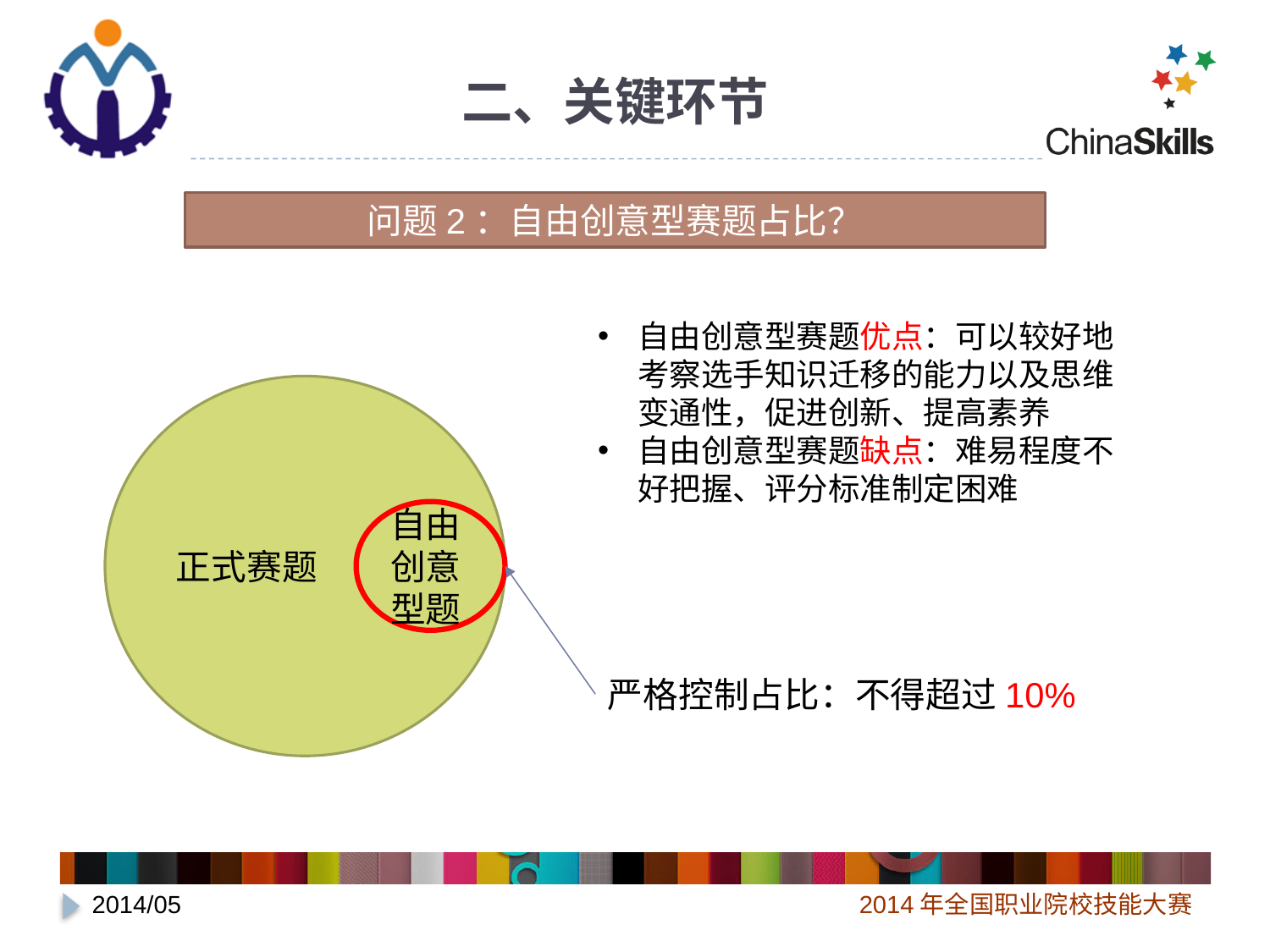

# 二、关键环节
问题2：自由创意型赛题占比？
自由创意型赛题优点：可以较好地考察选手知识迁移的能力以及思维变通性，促进创新、提高素养
自由创意型赛题缺点：难易程度不好把握、评分标准制定困难
正式赛题
自由创意型题
严格控制占比：不得超过10%
2014/05
2014年全国职业院校技能大赛